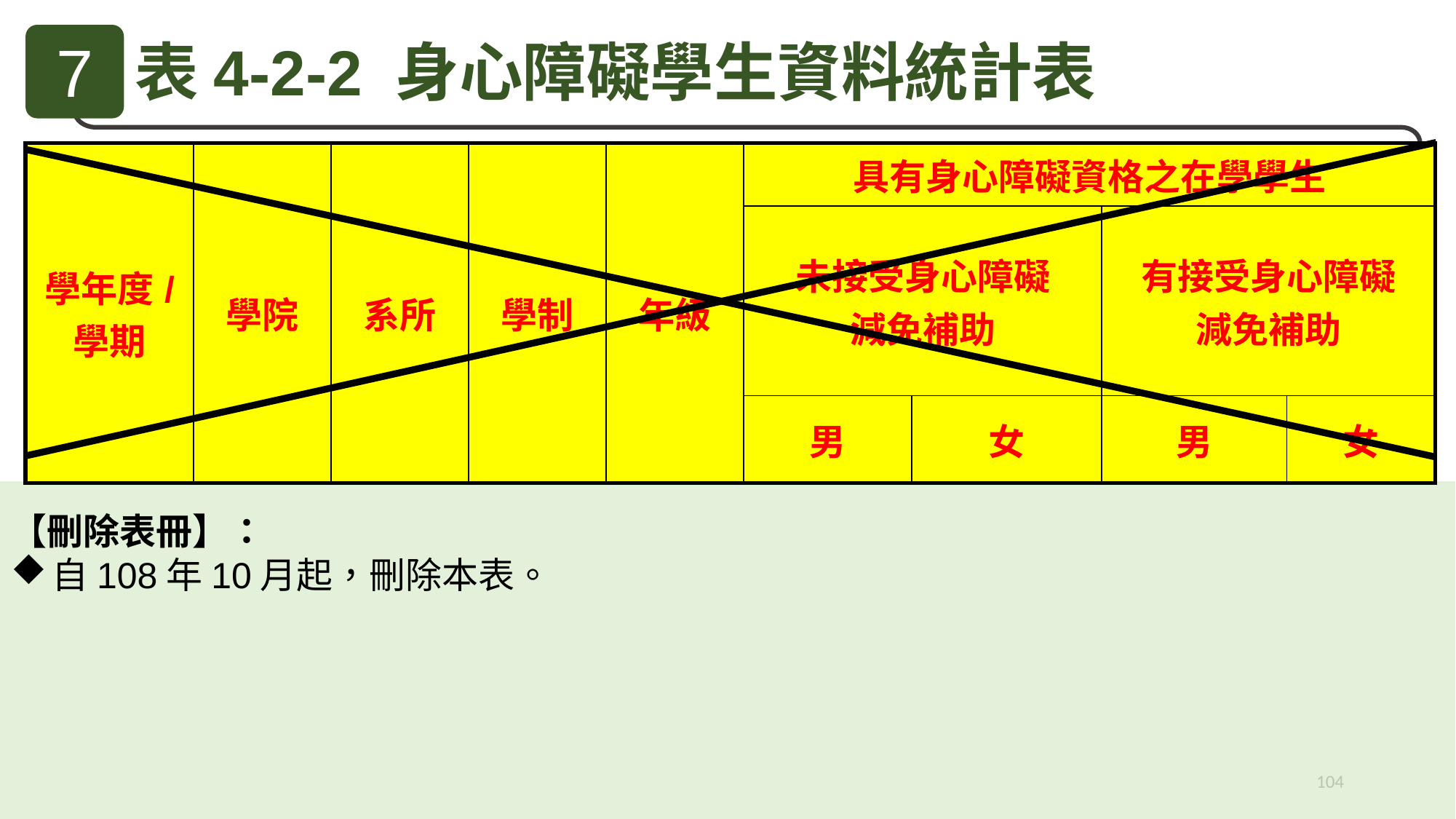

7

表4-2-2 身心障礙學生資料統計表

| 學年度/ 學期 | 學院 | 系所 | 學制 | 年級 | 具有身心障礙資格之在學學生 |  |  |  |
| --- | --- | --- | --- | --- | --- | --- | --- | --- |
|  |  |  |  |  | 未接受身心障礙 減免補助 |  | 有接受身心障礙 減免補助 |  |
|  |  |  |  |  | 男 | 女 | 男 | 女 |
【刪除表冊】：
自108年10月起，刪除本表。

104